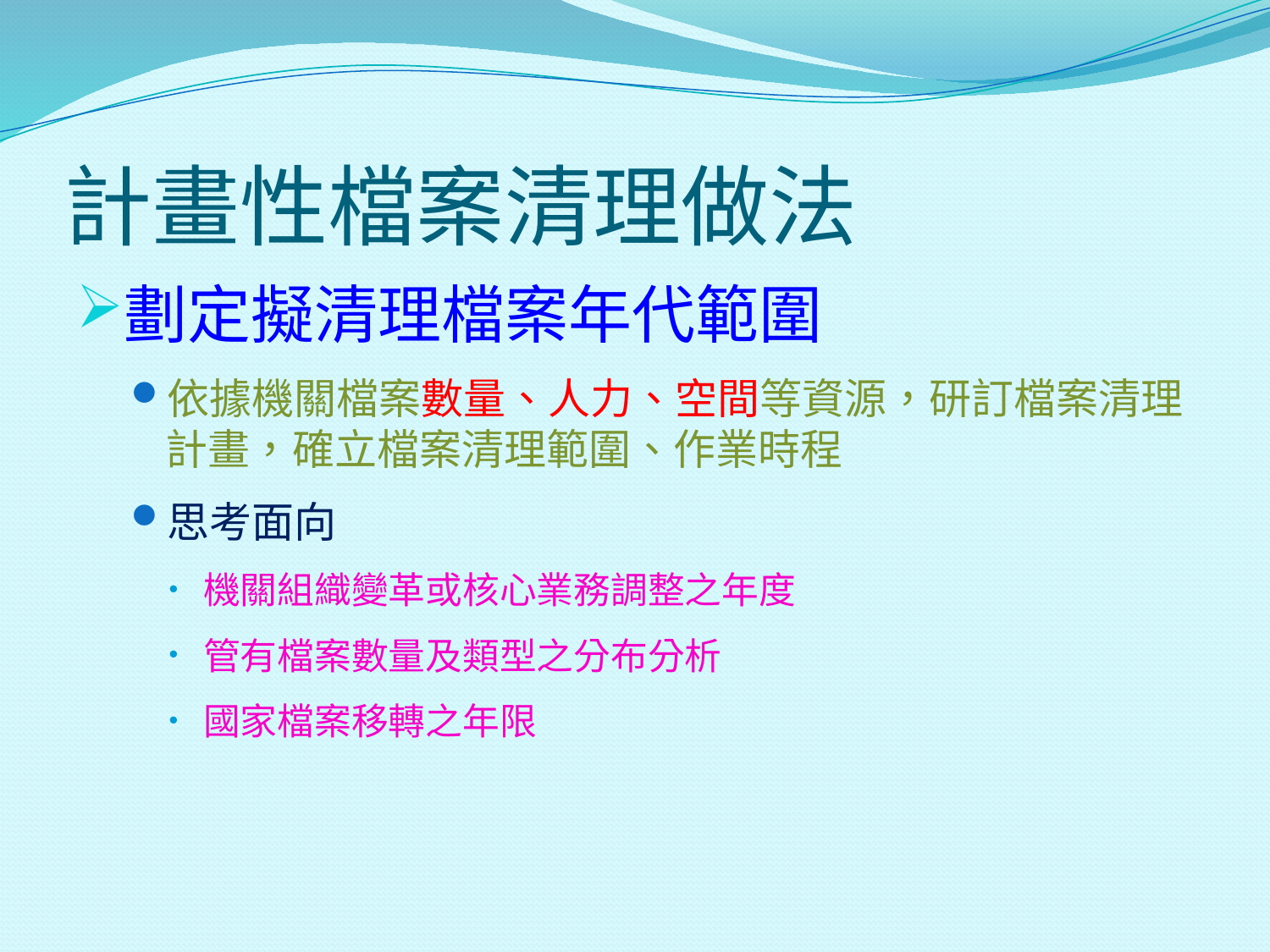

計畫性檔案清理做法
劃定擬清理檔案年代範圍
依據機關檔案數量、人力、空間等資源，研訂檔案清理計畫，確立檔案清理範圍、作業時程
思考面向
機關組織變革或核心業務調整之年度
管有檔案數量及類型之分布分析
國家檔案移轉之年限